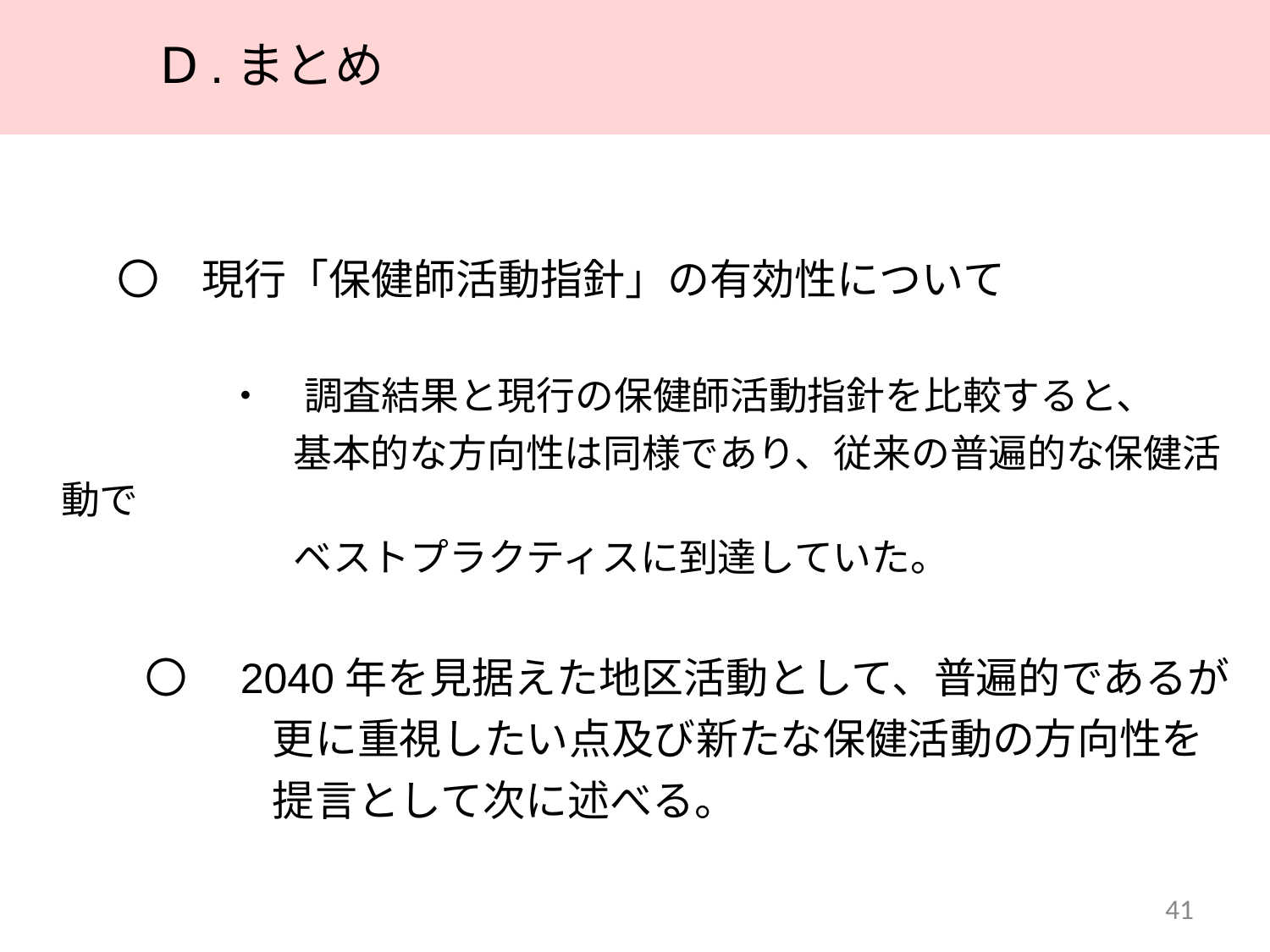

Ⅾ.まとめ

　〇　現行「保健師活動指針」の有効性について

　　　　・　調査結果と現行の保健師活動指針を比較すると、
　　　　　　基本的な方向性は同様であり、従来の普遍的な保健活動で
　　　　　　ベストプラクティスに到達していた。

　　〇　2040年を見据えた地区活動として、普遍的であるが
　　　　　更に重視したい点及び新たな保健活動の方向性を
　　　　　提言として次に述べる。

41